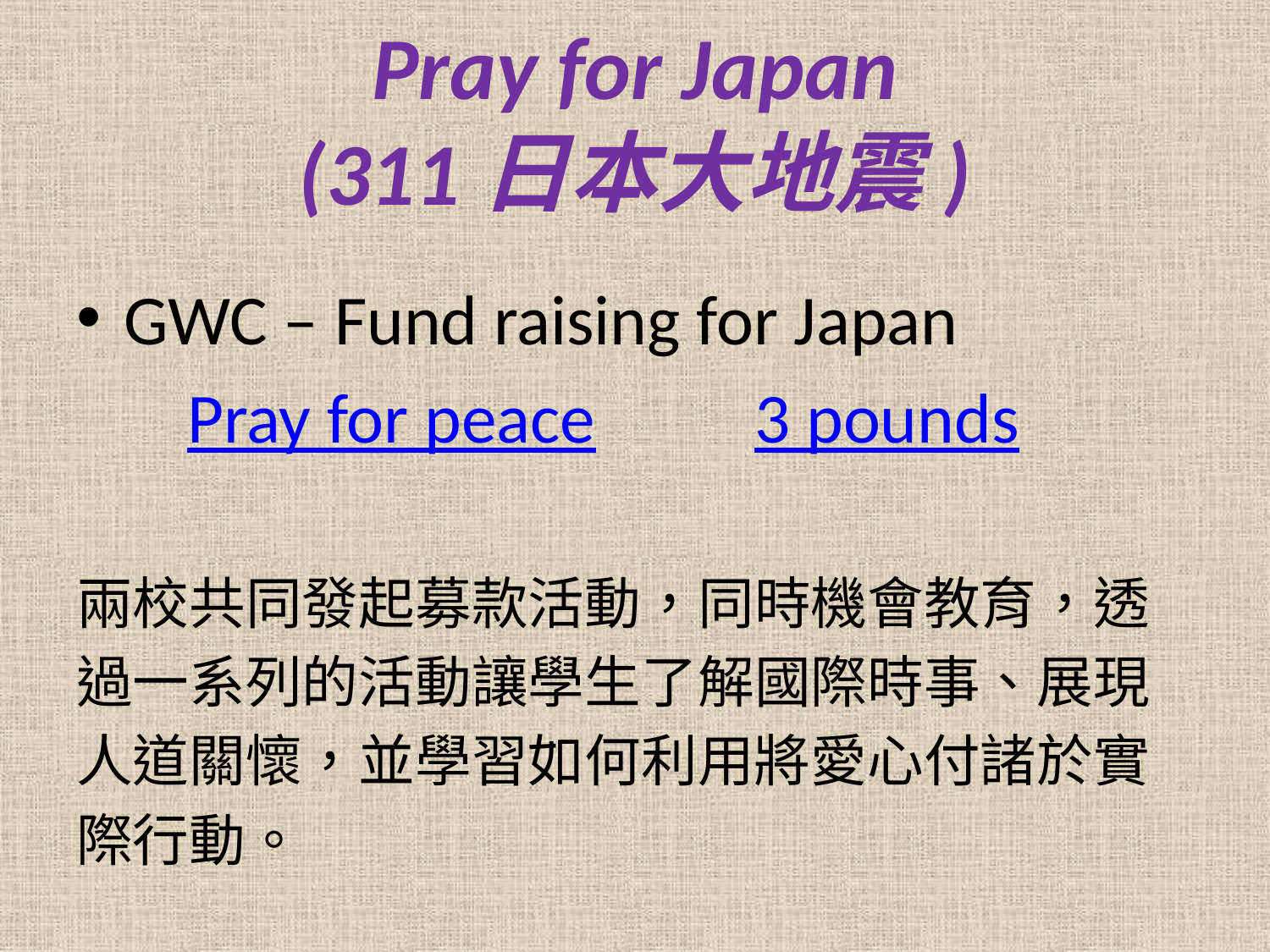

# Pray for Japan (311日本大地震)
GWC – Fund raising for Japan
       Pray for peace          3 pounds

兩校共同發起募款活動，同時機會教育，透
過一系列的活動讓學生了解國際時事、展現
人道關懷，並學習如何利用將愛心付諸於實
際行動。